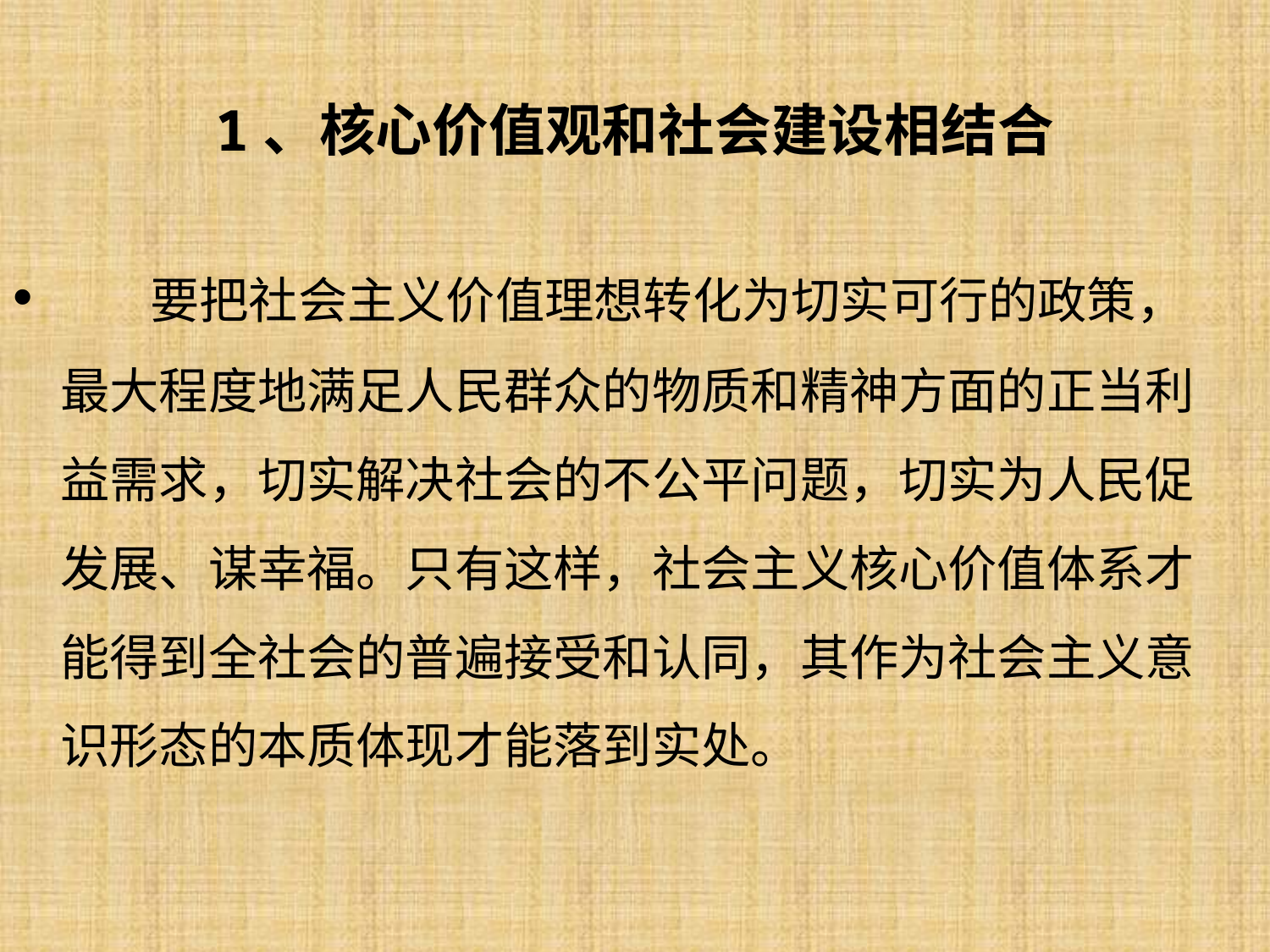

1、核心价值观和社会建设相结合
      要把社会主义价值理想转化为切实可行的政策，最大程度地满足人民群众的物质和精神方面的正当利益需求，切实解决社会的不公平问题，切实为人民促发展、谋幸福。只有这样，社会主义核心价值体系才能得到全社会的普遍接受和认同，其作为社会主义意识形态的本质体现才能落到实处。